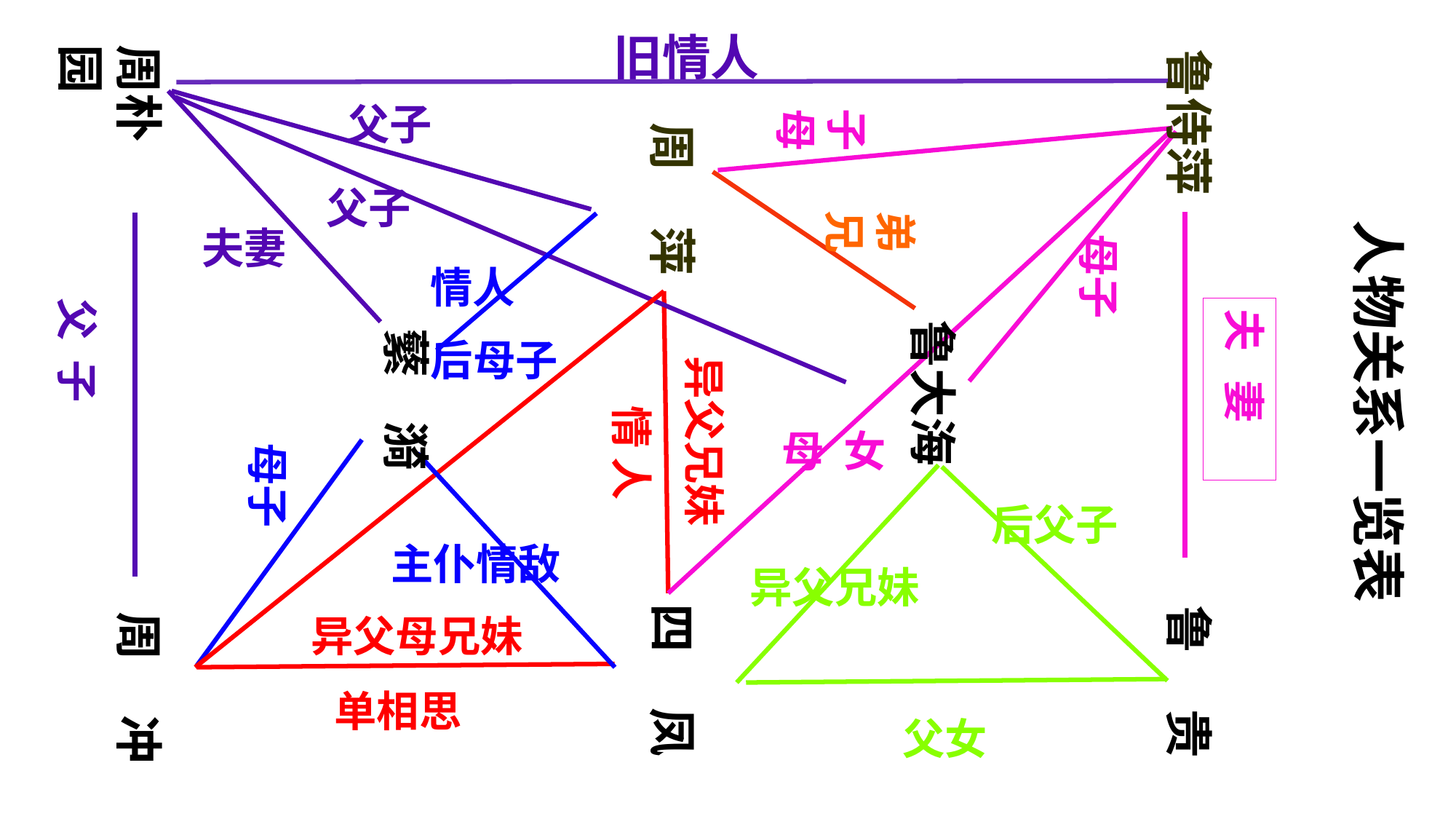

旧情人
周朴园
鲁侍萍
父子
子母
周     萍
父子
弟兄
人物关系一览表
夫妻
母子
 情人
 后母子
父  子
夫   妻
鲁大海
蘩    漪
异父兄妹
情 人
母  女
母子
后父子
主仆情敌
异父兄妹
四     凤
鲁     贵
周     冲
异父母兄妹
单相思
父女